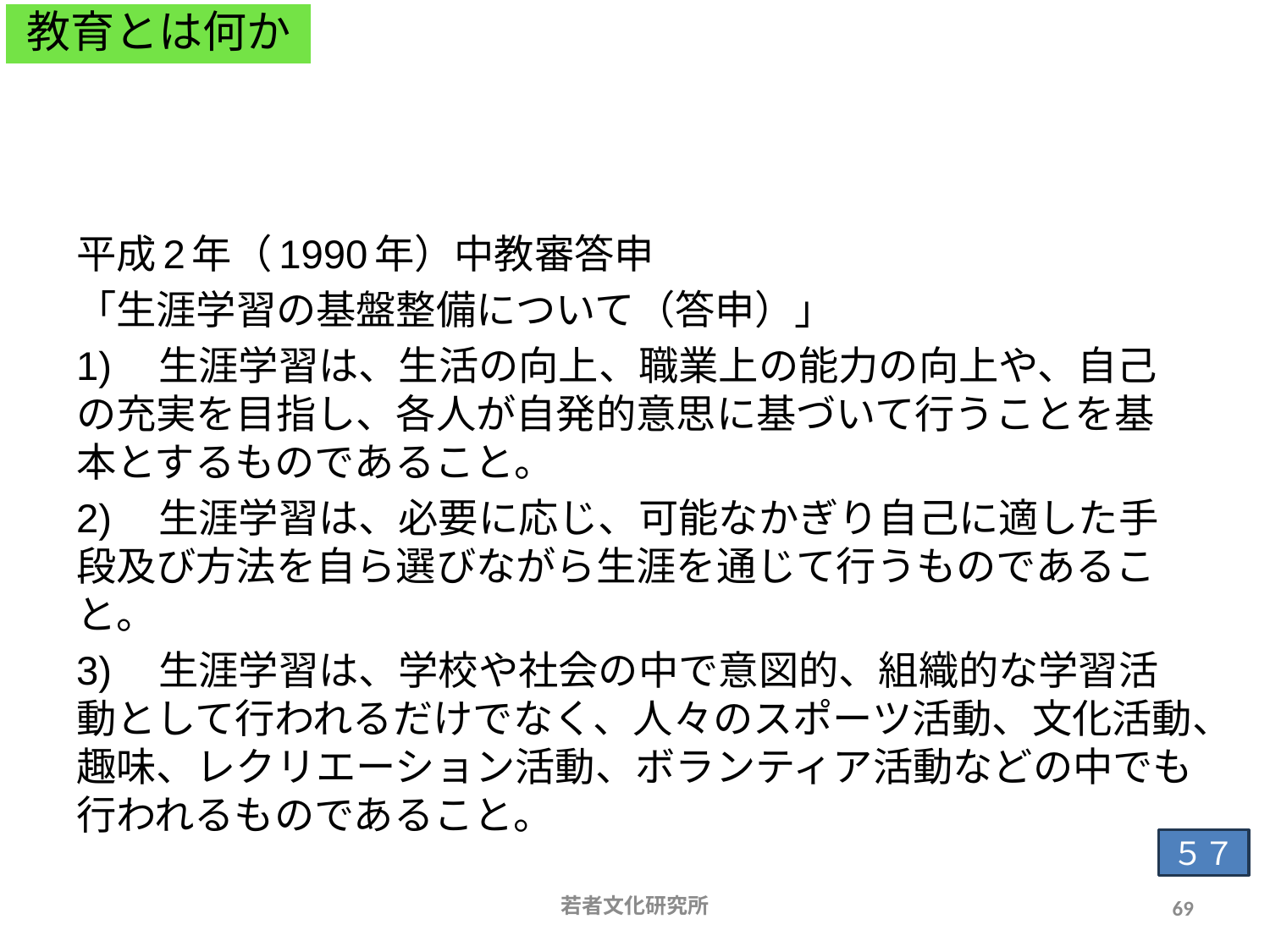

教育とは何か
# 生涯学習の定義 自己管理型学習（Self-Directed Learning）
平成2年（1990年）中教審答申
「生涯学習の基盤整備について（答申）」
1)　生涯学習は、生活の向上、職業上の能力の向上や、自己の充実を目指し、各人が自発的意思に基づいて行うことを基本とするものであること。
2)　生涯学習は、必要に応じ、可能なかぎり自己に適した手段及び方法を自ら選びながら生涯を通じて行うものであること。
3)　生涯学習は、学校や社会の中で意図的、組織的な学習活動として行われるだけでなく、人々のスポーツ活動、文化活動、趣味、レクリエーション活動、ボランティア活動などの中でも行われるものであること。

５７
若者文化研究所
69